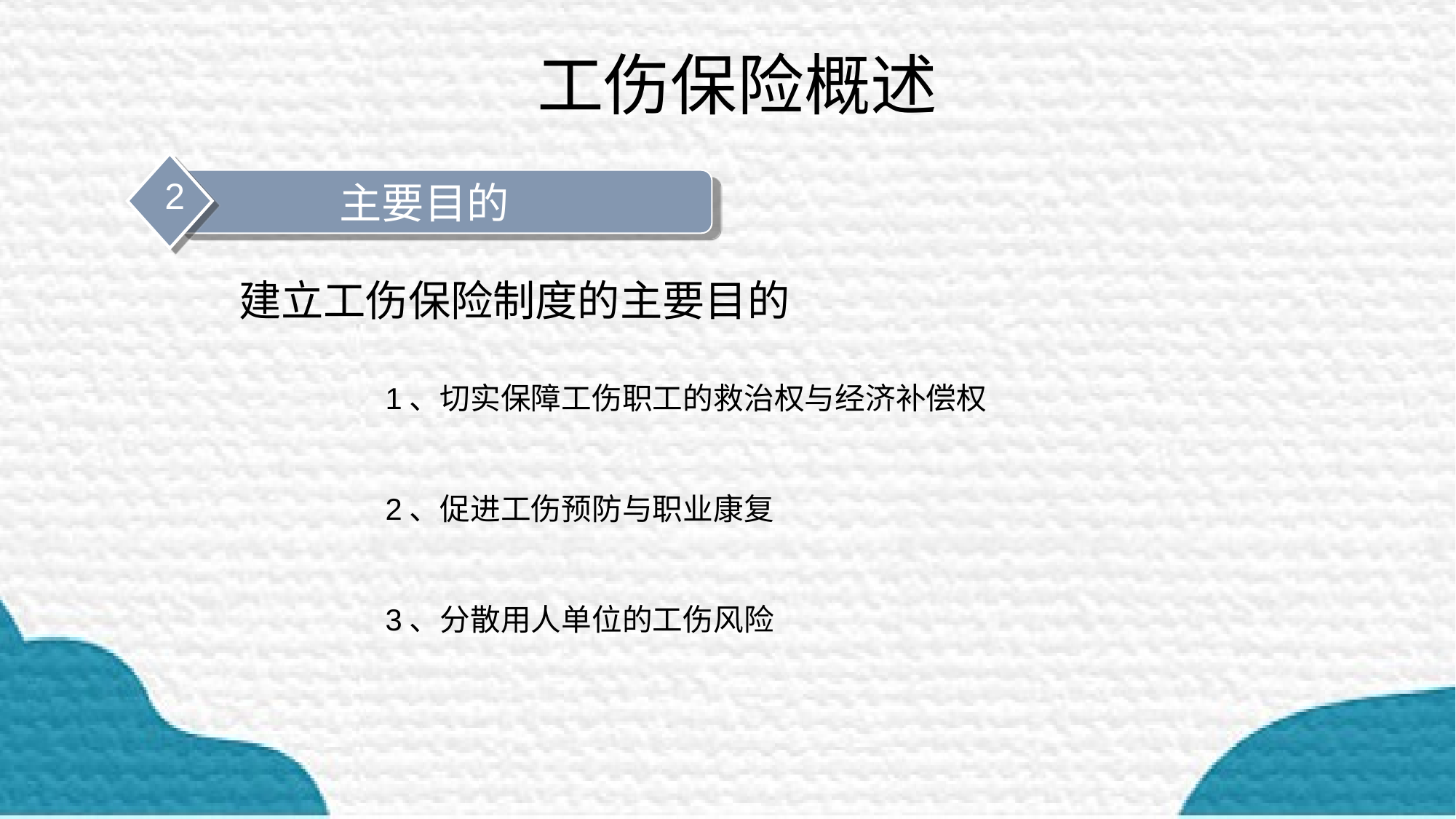

# 工伤保险概述

2

主要目的
建立工伤保险制度的主要目的
1、切实保障工伤职工的救治权与经济补偿权
2、促进工伤预防与职业康复
3、分散用人单位的工伤风险